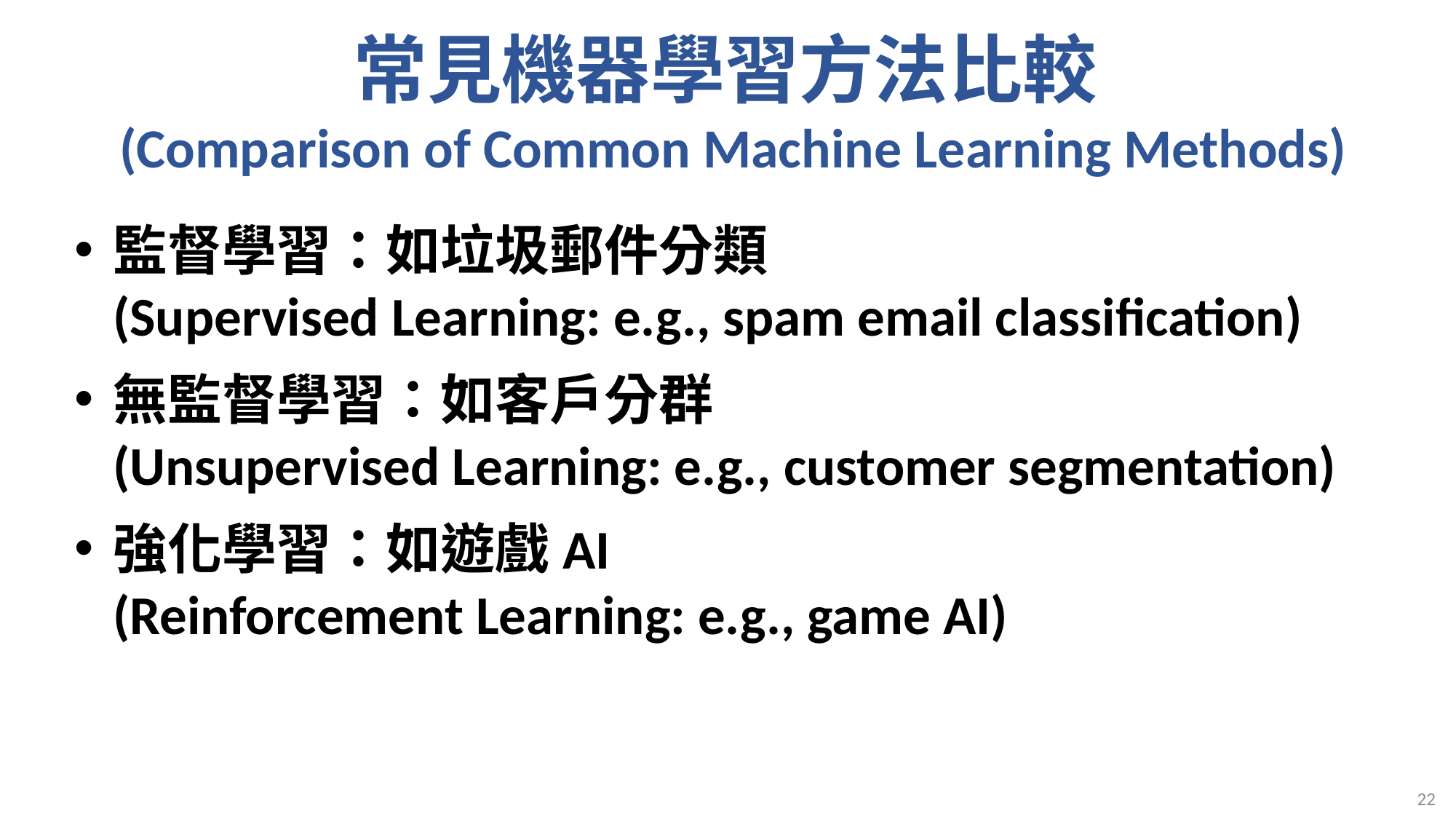

# 常見機器學習方法比較 (Comparison of Common Machine Learning Methods)
監督學習：如垃圾郵件分類
(Supervised Learning: e.g., spam email classification)
無監督學習：如客戶分群
(Unsupervised Learning: e.g., customer segmentation)
強化學習：如遊戲AI
(Reinforcement Learning: e.g., game AI)
22